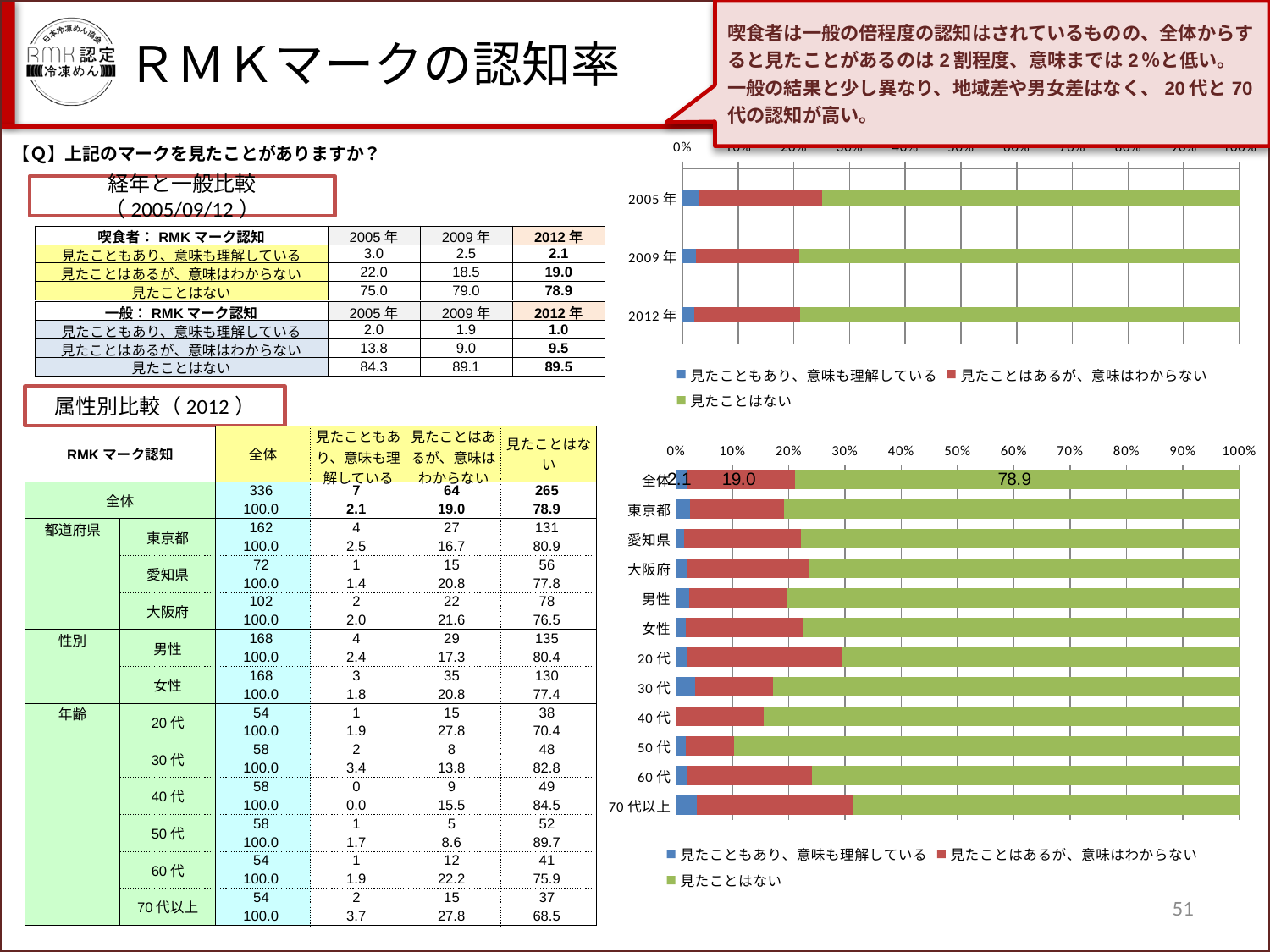

喫食者は一般の倍程度の認知はされているものの、全体からすると見たことがあるのは2割程度、意味までは2％と低い。
一般の結果と少し異なり、地域差や男女差はなく、20代と70代の認知が高い。
ＲＭＫマークの認知率
【Ｑ】上記のマークを見たことがありますか？

### Chart

| Category | 見たこともあり、意味も理解している | 見たことはあるが、意味はわからない | 見たことはない |
|---|---|---|---|
| 2005年 | 3.0 | 22.0 | 75.0 |
| 2009年 | 2.5 | 18.5 | 79.0 |
| 2012年 | 2.083333333333335 | 19.047619047619033 | 78.86904761904762 |
経年と一般比較（2005/09/12）
| 喫食者：RMKマーク認知 | 2005年 | 2009年 | 2012年 |
| --- | --- | --- | --- |
| 見たこともあり、意味も理解している | 3.0 | 2.5 | 2.1 |
| 見たことはあるが、意味はわからない | 22.0 | 18.5 | 19.0 |
| 見たことはない | 75.0 | 79.0 | 78.9 |
| 一般：RMKマーク認知 | 2005年 | 2009年 | 2012年 |
| --- | --- | --- | --- |
| 見たこともあり、意味も理解している | 2.0 | 1.9 | 1.0 |
| 見たことはあるが、意味はわからない | 13.8 | 9.0 | 9.5 |
| 見たことはない | 84.3 | 89.1 | 89.5 |
属性別比較（2012）
| RMKマーク認知 |  | 全体 | 見たこともあり、意味も理解している | 見たことはあるが、意味はわからない | 見たことはない |
| --- | --- | --- | --- | --- | --- |
| 全体 |  | 336 | 7 | 64 | 265 |
|  |  | 100.0 | 2.1 | 19.0 | 78.9 |
| 都道府県 | 東京都 | 162 | 4 | 27 | 131 |
|  |  | 100.0 | 2.5 | 16.7 | 80.9 |
|  | 愛知県 | 72 | 1 | 15 | 56 |
|  |  | 100.0 | 1.4 | 20.8 | 77.8 |
|  | 大阪府 | 102 | 2 | 22 | 78 |
|  |  | 100.0 | 2.0 | 21.6 | 76.5 |
| 性別 | 男性 | 168 | 4 | 29 | 135 |
|  |  | 100.0 | 2.4 | 17.3 | 80.4 |
|  | 女性 | 168 | 3 | 35 | 130 |
|  |  | 100.0 | 1.8 | 20.8 | 77.4 |
| 年齢 | 20代 | 54 | 1 | 15 | 38 |
|  |  | 100.0 | 1.9 | 27.8 | 70.4 |
|  | 30代 | 58 | 2 | 8 | 48 |
|  |  | 100.0 | 3.4 | 13.8 | 82.8 |
|  | 40代 | 58 | 0 | 9 | 49 |
|  |  | 100.0 | 0.0 | 15.5 | 84.5 |
|  | 50代 | 58 | 1 | 5 | 52 |
|  |  | 100.0 | 1.7 | 8.6 | 89.7 |
|  | 60代 | 54 | 1 | 12 | 41 |
|  |  | 100.0 | 1.9 | 22.2 | 75.9 |
|  | 70代以上 | 54 | 2 | 15 | 37 |
|  |  | 100.0 | 3.7 | 27.8 | 68.5 |

### Chart

| Category | 見たこともあり、意味も理解している | 見たことはあるが、意味はわからない | 見たことはない |
|---|---|---|---|
| 全体 | 2.083333333333335 | 19.047619047619033 | 78.86904761904762 |
| 東京都 | 2.4691358024691374 | 16.666666666666664 | 80.86419753086419 |
| 愛知県 | 1.3888888888888897 | 20.83333333333331 | 77.77777777777773 |
| 大阪府 | 1.96078431372549 | 21.568627450980376 | 76.47058823529409 |
| 男性 | 2.380952380952381 | 17.261904761904777 | 80.35714285714282 |
| 女性 | 1.7857142857142843 | 20.83333333333331 | 77.38095238095238 |
| 20代 | 1.851851851851852 | 27.77777777777778 | 70.37037037037027 |
| 30代 | 3.4482758620689653 | 13.793103448275849 | 82.75862068965525 |
| 40代 | 0.0 | 15.517241379310345 | 84.48275862068957 |
| 50代 | 1.7241379310344827 | 8.620689655172415 | 89.65517241379298 |
| 60代 | 1.851851851851852 | 22.222222222222193 | 75.92592592592592 |
| 70代以上 | 3.703703703703704 | 27.77777777777778 | 68.51851851851852 |
51